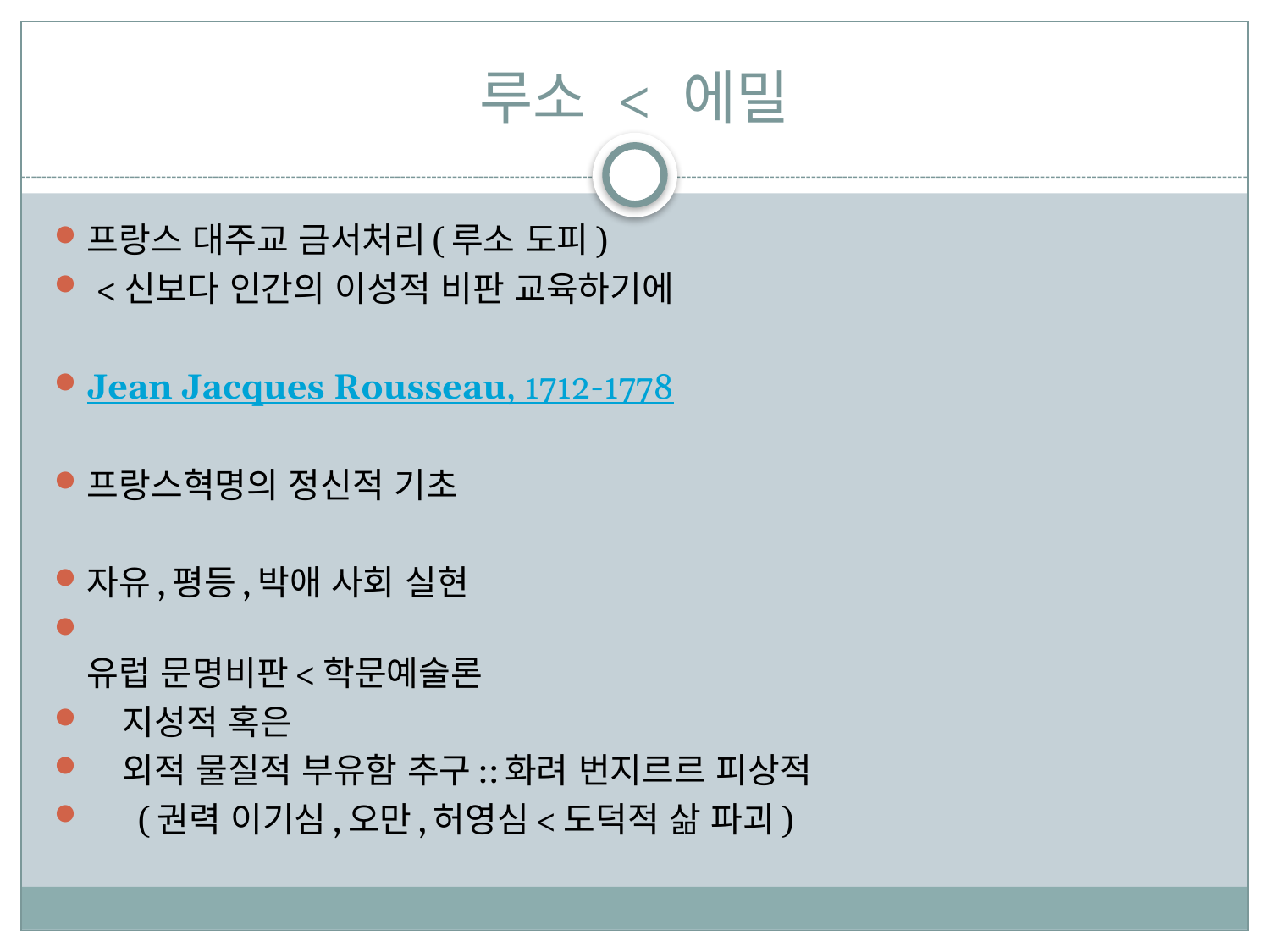

# 루소 < 에밀
프랑스 대주교 금서처리(루소 도피)
 <신보다 인간의 이성적 비판 교육하기에

Jean Jacques Rousseau, 1712-1778

프랑스혁명의 정신적 기초

자유,평등,박애 사회 실현
유럽 문명비판<학문예술론
   지성적 혹은
   외적 물질적 부유함 추구::화려 번지르르 피상적
      (권력 이기심,오만,허영심<도덕적 삶 파괴)